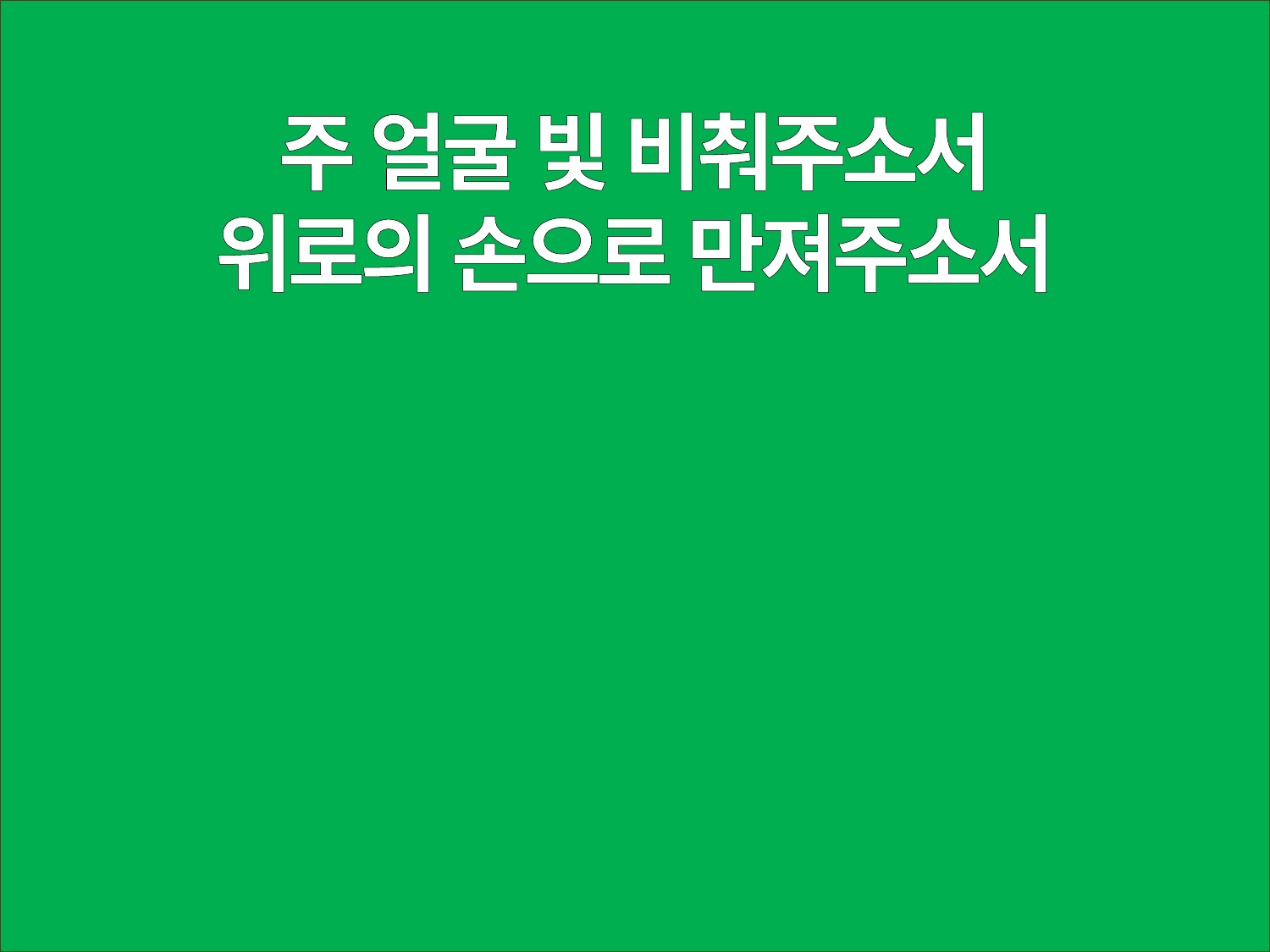

주 얼굴 빛 비춰주소서
위로의 손으로 만져주소서